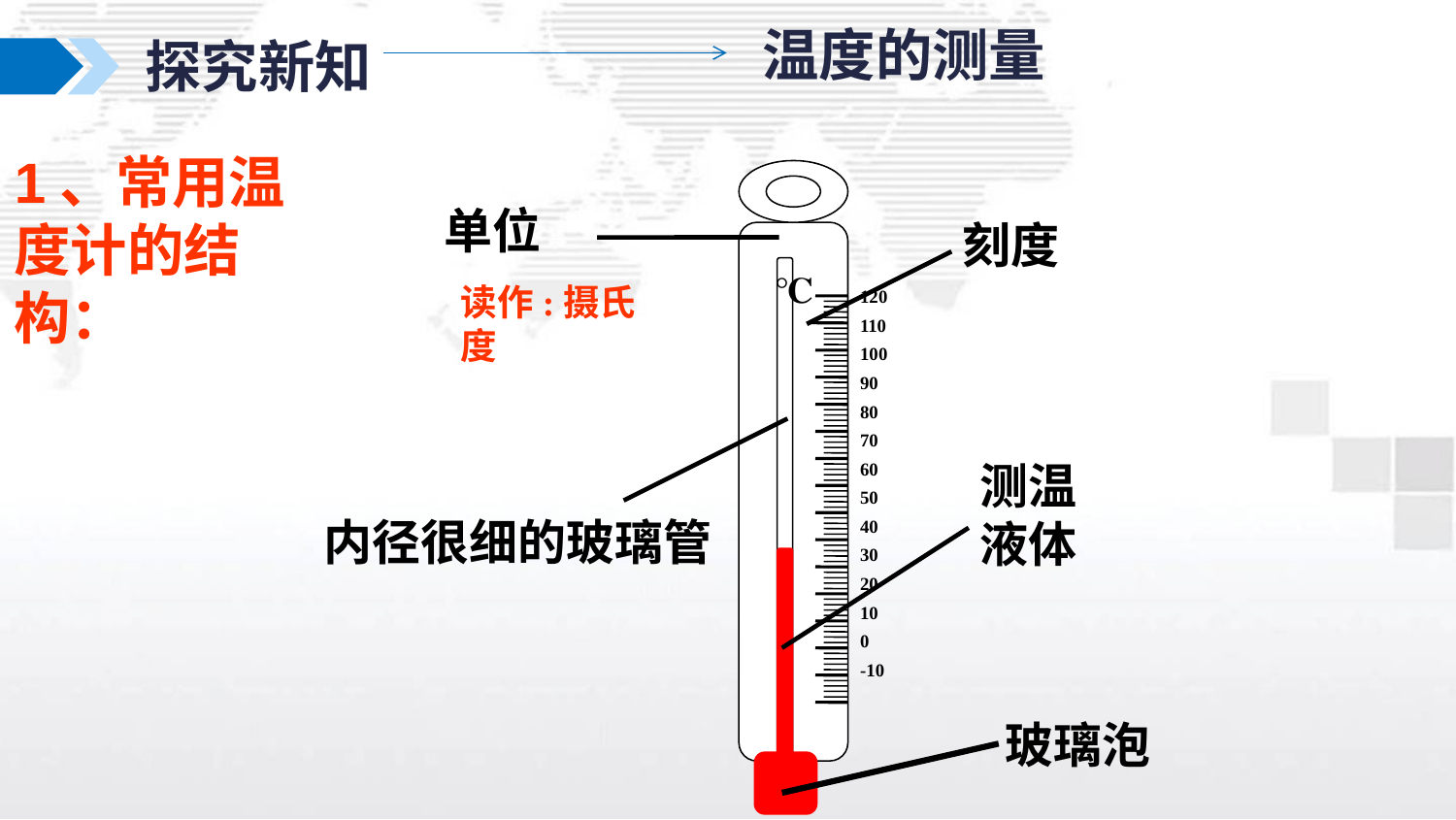

温度的测量
# 探究新知

  ℃
120
110
100
90
80
70
60
50
40
30
20
10
0
-10

1、常用温度计的结构：
刻度

单位

读作:摄氏度

内径很细的玻璃管
测温液体

玻璃泡